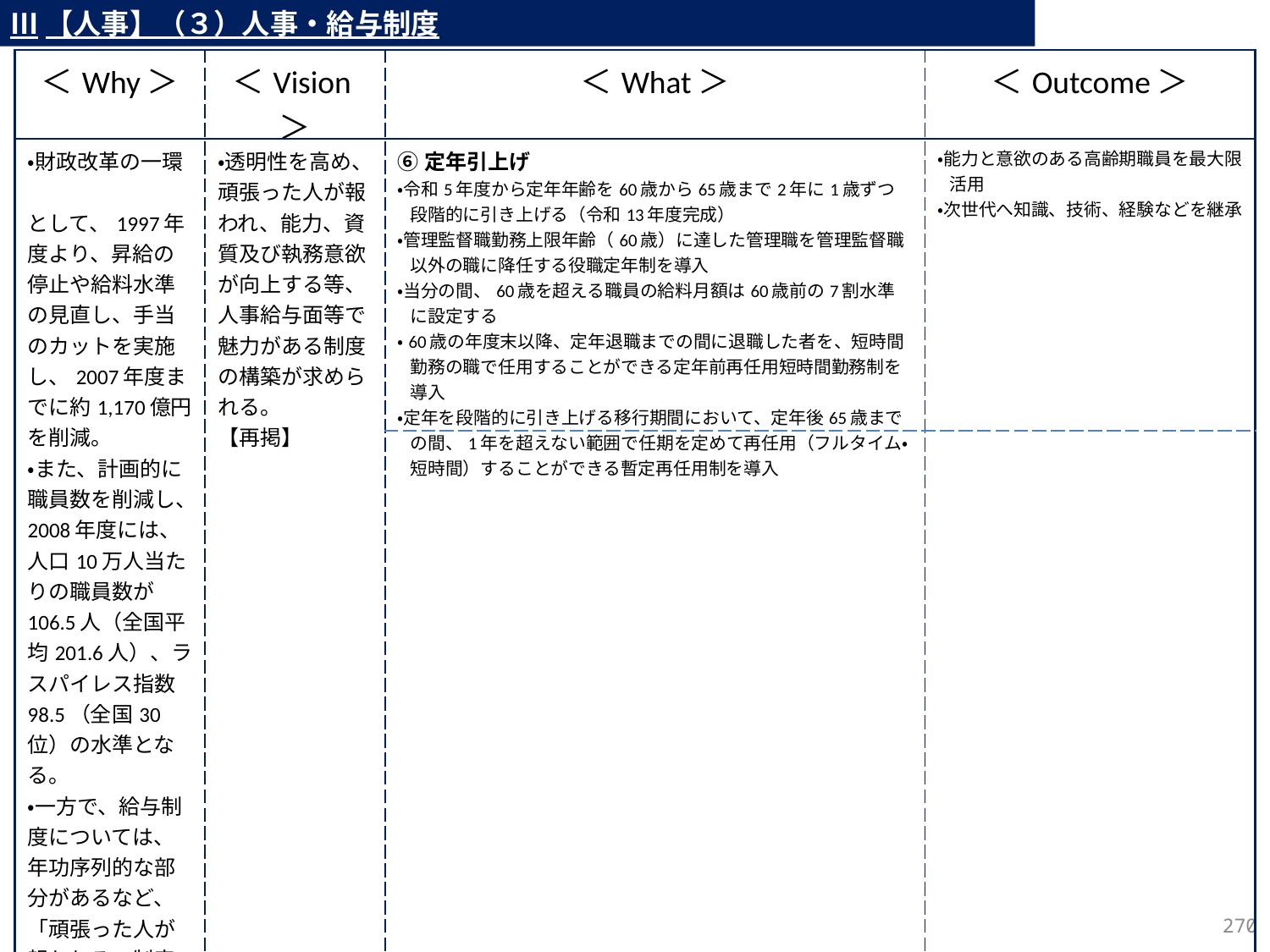

Ⅲ【人事】（３）人事・給与制度
| ＜Why＞ | ＜Vision＞ | ＜What＞ | ＜Outcome＞ |
| --- | --- | --- | --- |
| ・財政改革の一環　 として、1997年度より、昇給の停止や給料水準の見直し、手当のカットを実施し、2007年度までに約1,170億円を削減。 ・また、計画的に職員数を削減し、2008年度には、人口10万人当たりの職員数が106.5人（全国平均201.6人）、ラスパイレス指数98.5（全国30位）の水準となる。 ・一方で、給与制度については、年功序列的な部分があるなど、「頑張った人が報われる」制度とは必ずしもなっていない状況。 ・また、より一層、府民の信頼を得る必要が生じており、人事給与システムの構築が求められている。【再掲】 | ・透明性を高め、頑張った人が報われ、能力、資質及び執務意欲が向上する等、人事給与面等で魅力がある制度の構築が求められる。 【再掲】 | ⑥定年引上げ ・令和5年度から定年年齢を60歳から65歳まで2年に1歳ずつ段階的に引き上げる（令和13年度完成） ・管理監督職勤務上限年齢（60歳）に達した管理職を管理監督職以外の職に降任する役職定年制を導入 ・当分の間、60歳を超える職員の給料月額は60歳前の7割水準に設定する ・60歳の年度末以降、定年退職までの間に退職した者を、短時間勤務の職で任用することができる定年前再任用短時間勤務制を導入 ・定年を段階的に引き上げる移行期間において、定年後65歳までの間、1年を超えない範囲で任期を定めて再任用（フルタイム・短時間）することができる暫定再任用制を導入 | ・能力と意欲のある高齢期職員を最大限活用 ・次世代へ知識、技術、経験などを継承 |
|  |  |  |  |
270